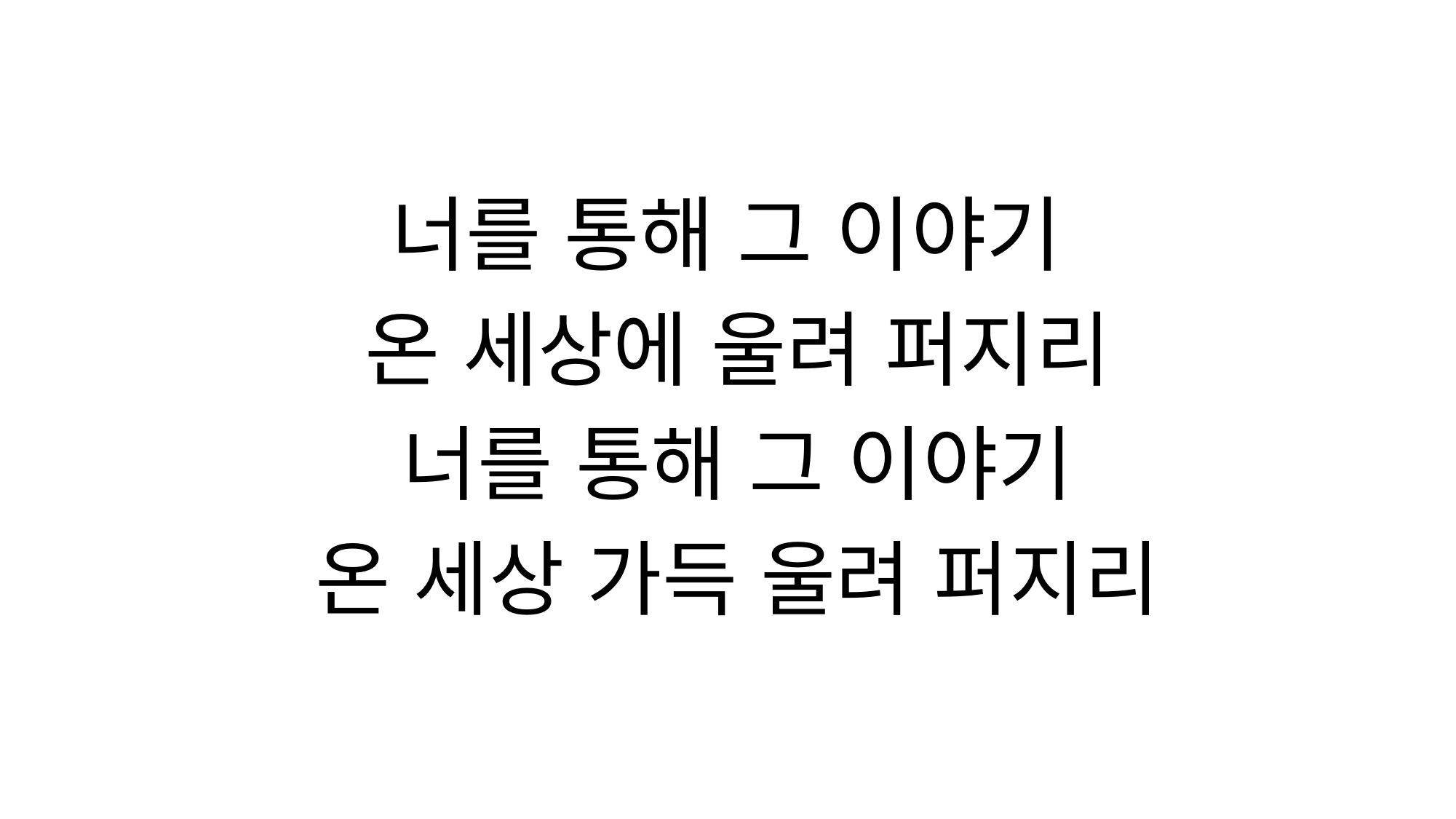

너를 통해 그 이야기
온 세상에 울려 퍼지리
너를 통해 그 이야기
온 세상 가득 울려 퍼지리